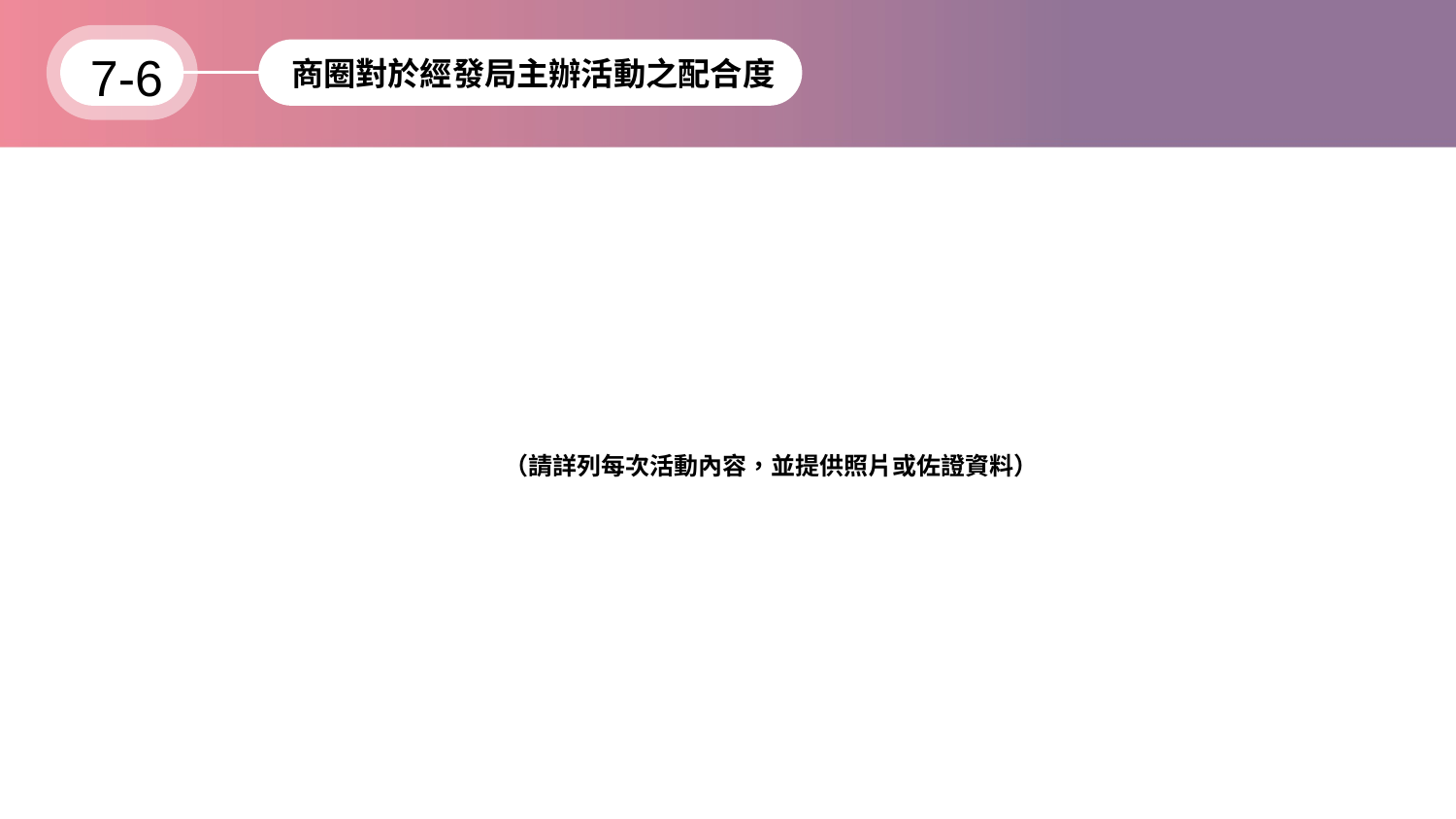

7-6

商圈對於經發局主辦活動之配合度

（請詳列每次活動內容，並提供照片或佐證資料）